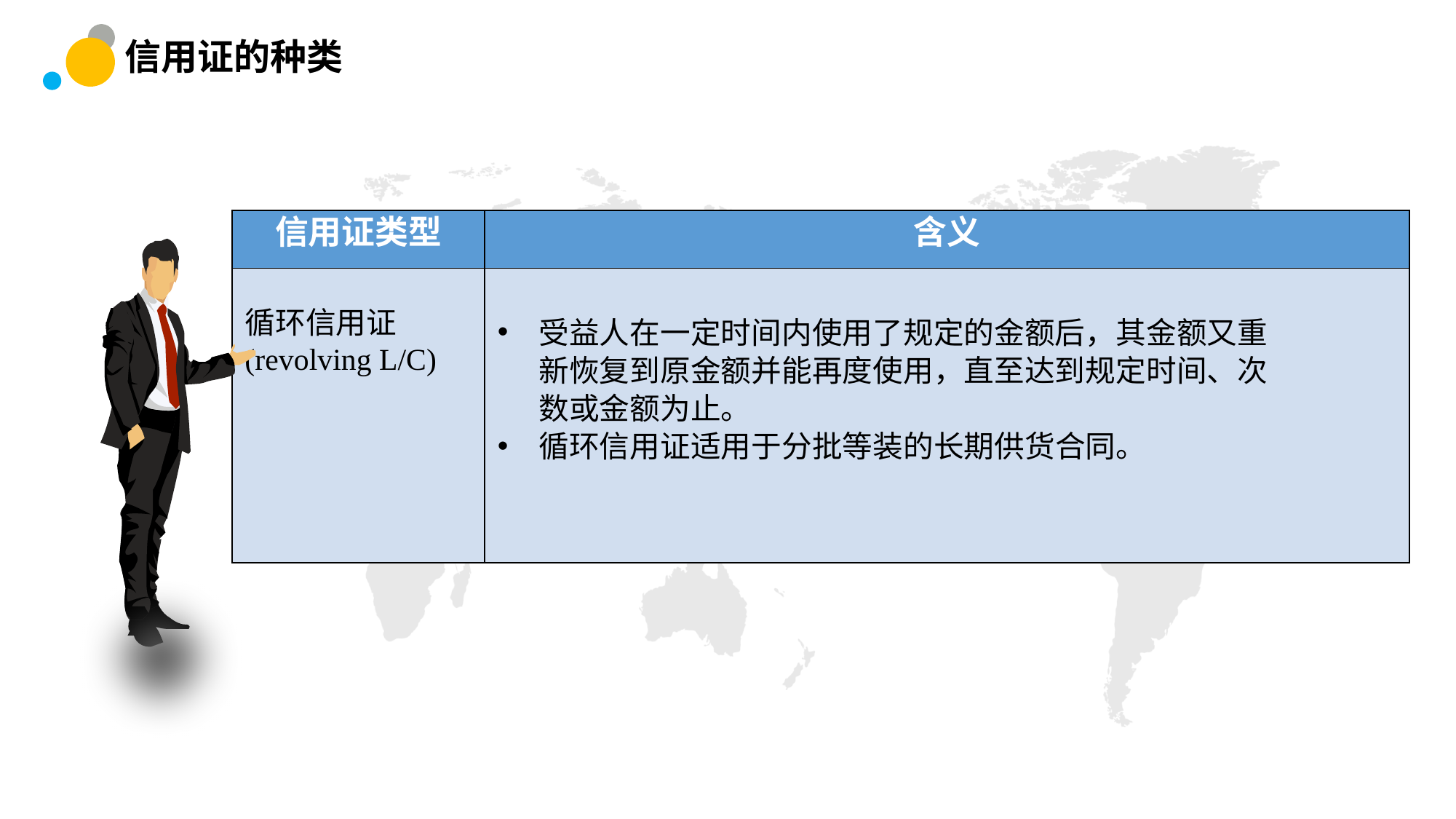

信用证的种类
| 信用证类型 | 含义 |
| --- | --- |
|  |  |

循环信用证(revolving L/C)
受益人在一定时间内使用了规定的金额后，其金额又重新恢复到原金额并能再度使用，直至达到规定时间、次数或金额为止。
循环信用证适用于分批等装的长期供货合同。